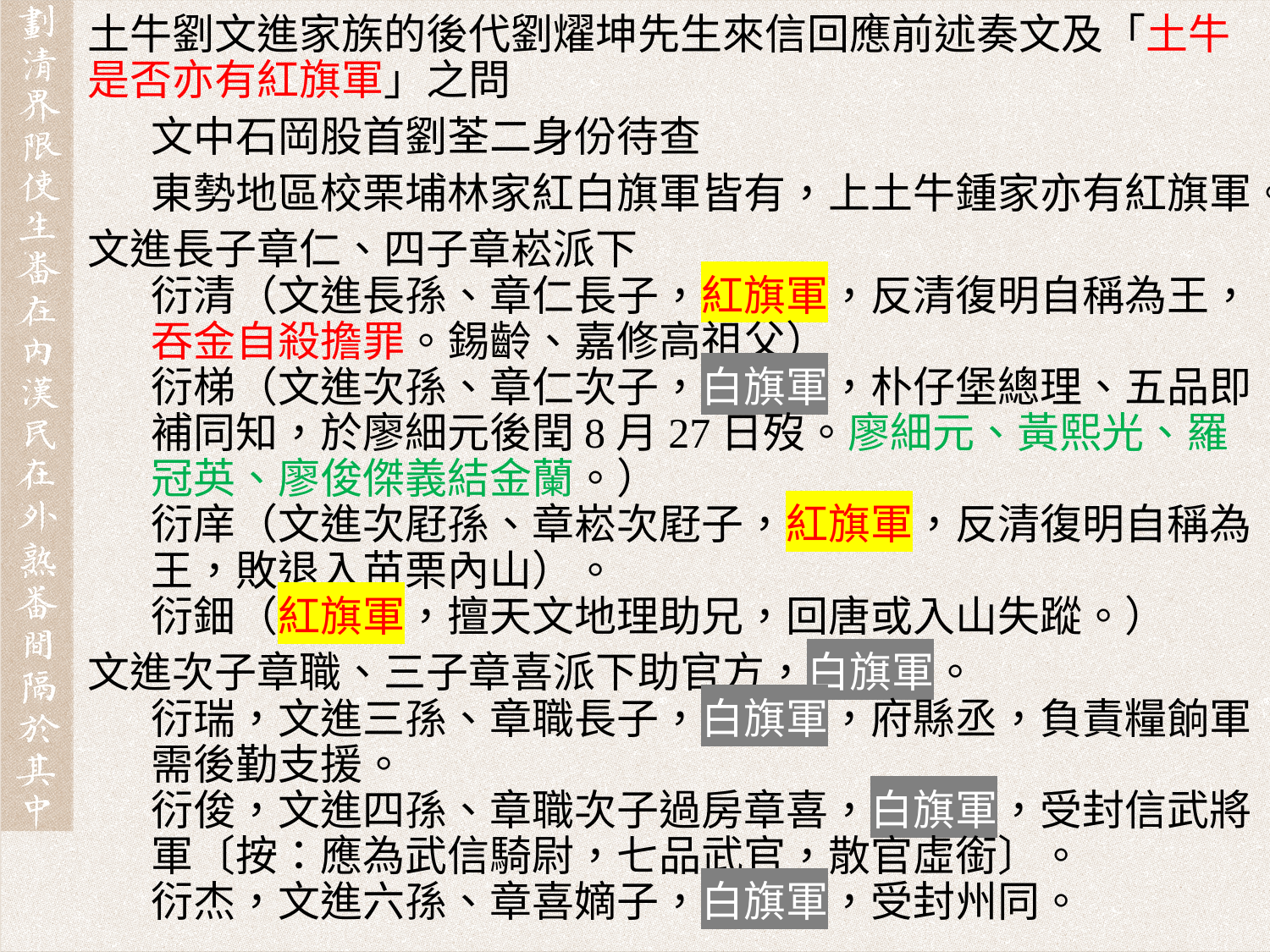

土牛劉文進家族的後代劉燿坤先生來信回應前述奏文及「土牛是否亦有紅旗軍」之問
文中石岡股首劉荃二身份待查
東勢地區校栗埔林家紅白旗軍皆有，上土牛鍾家亦有紅旗軍。
文進長子章仁、四子章崧派下
衍清（文進長孫、章仁長子，紅旗軍，反清復明自稱為王，吞金自殺擔罪。錫齡、嘉修高祖父）
衍梯（文進次孫、章仁次子，白旗軍，朴仔堡總理、五品即補同知，於廖細元後閏8月27日歿。廖細元、黃熙光、羅冠英、廖俊傑義結金蘭。）
衍庠（文進次屘孫、章崧次屘子，紅旗軍，反清復明自稱為王，敗退入苗栗內山）。
衍鈿（紅旗軍，擅天文地理助兄，回唐或入山失蹤。）
文進次子章職、三子章喜派下助官方，白旗軍。
衍瑞，文進三孫、章職長子，白旗軍，府縣丞，負責糧餉軍需後勤支援。
衍俊，文進四孫、章職次子過房章喜，白旗軍，受封信武將軍〔按：應為武信騎尉，七品武官，散官虛銜〕。
衍杰，文進六孫、章喜嫡子，白旗軍，受封州同。